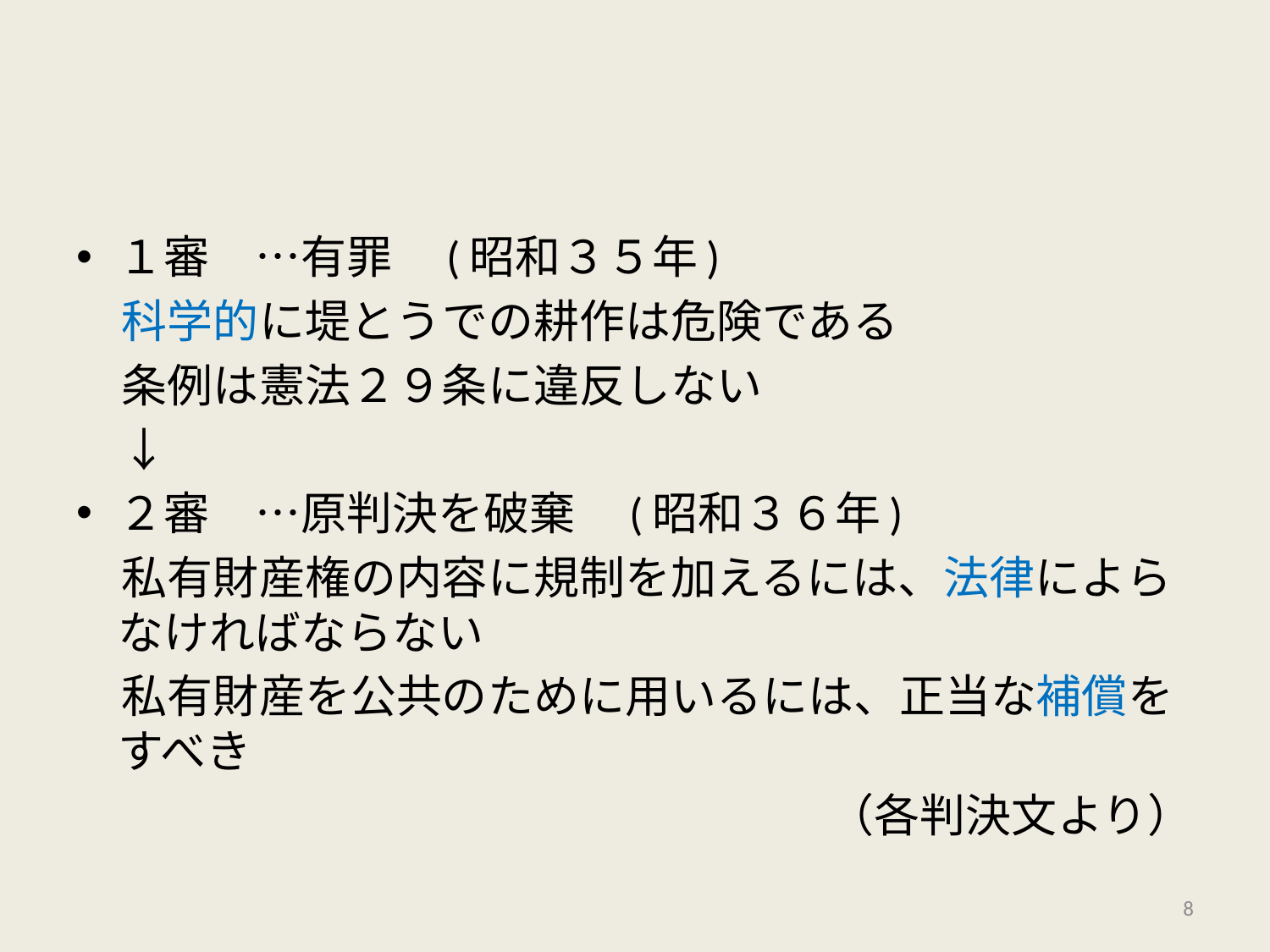

#
１審　…有罪　(昭和３５年)
　科学的に堤とうでの耕作は危険である
　条例は憲法２９条に違反しない
　↓
２審　…原判決を破棄　(昭和３６年)
　私有財産権の内容に規制を加えるには、法律によらなければならない
　私有財産を公共のために用いるには、正当な補償をすべき
（各判決文より）
8